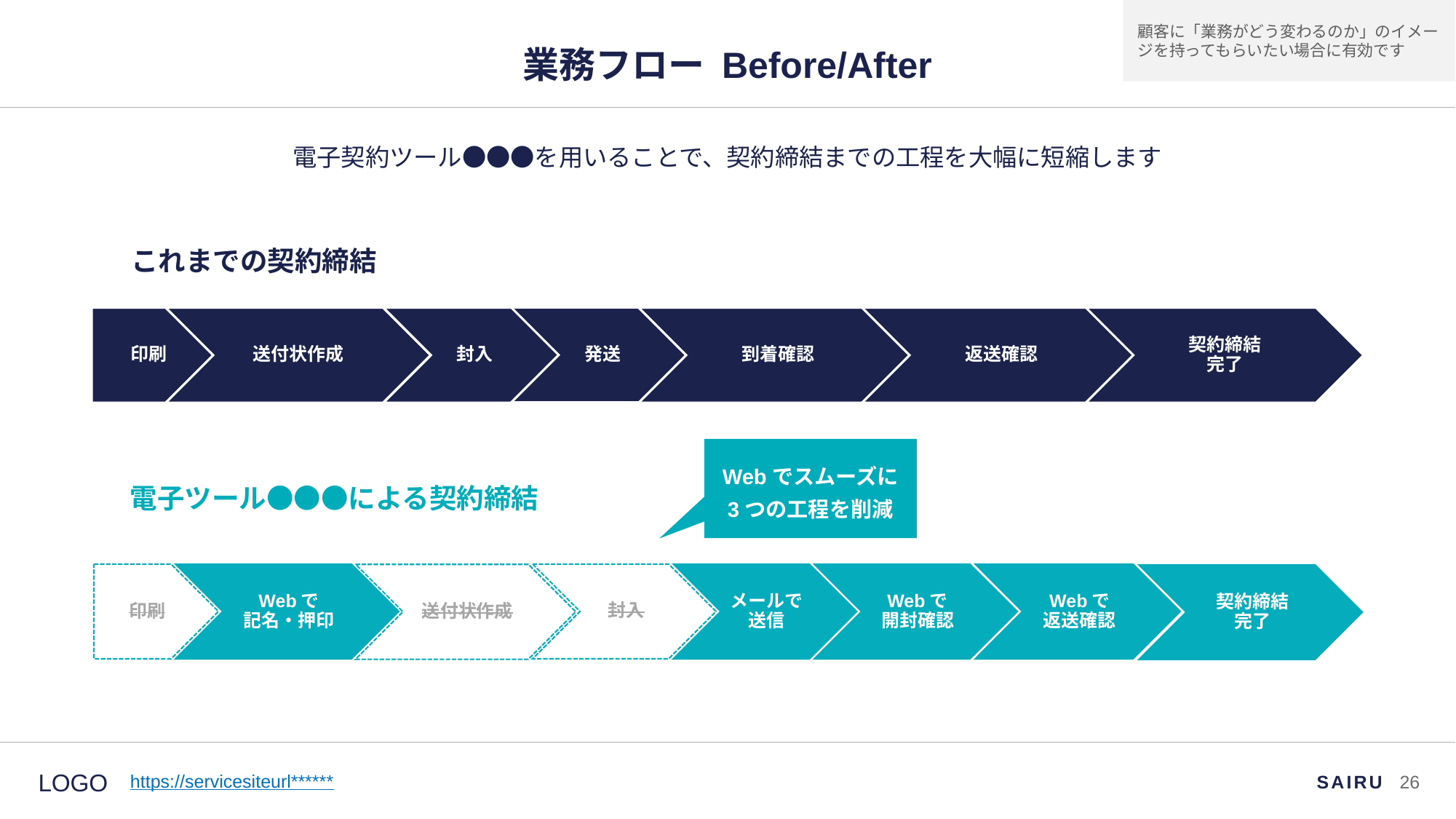

顧客に「業務がどう変わるのか」のイメージを持ってもらいたい場合に有効です
# 業務フロー Before/After
電子契約ツール●●●を用いることで、契約締結までの工程を大幅に短縮します
これまでの契約締結
印刷
送付状作成
封入
発送
到着確認
返送確認
契約締結
完了
Webでスムーズに
3つの工程を削減
電子ツール●●●による契約締結
印刷
Webで
記名・押印
送付状作成
封入
メールで送信
Webで
開封確認
Webで
返送確認
契約締結
完了
SAIRU
26